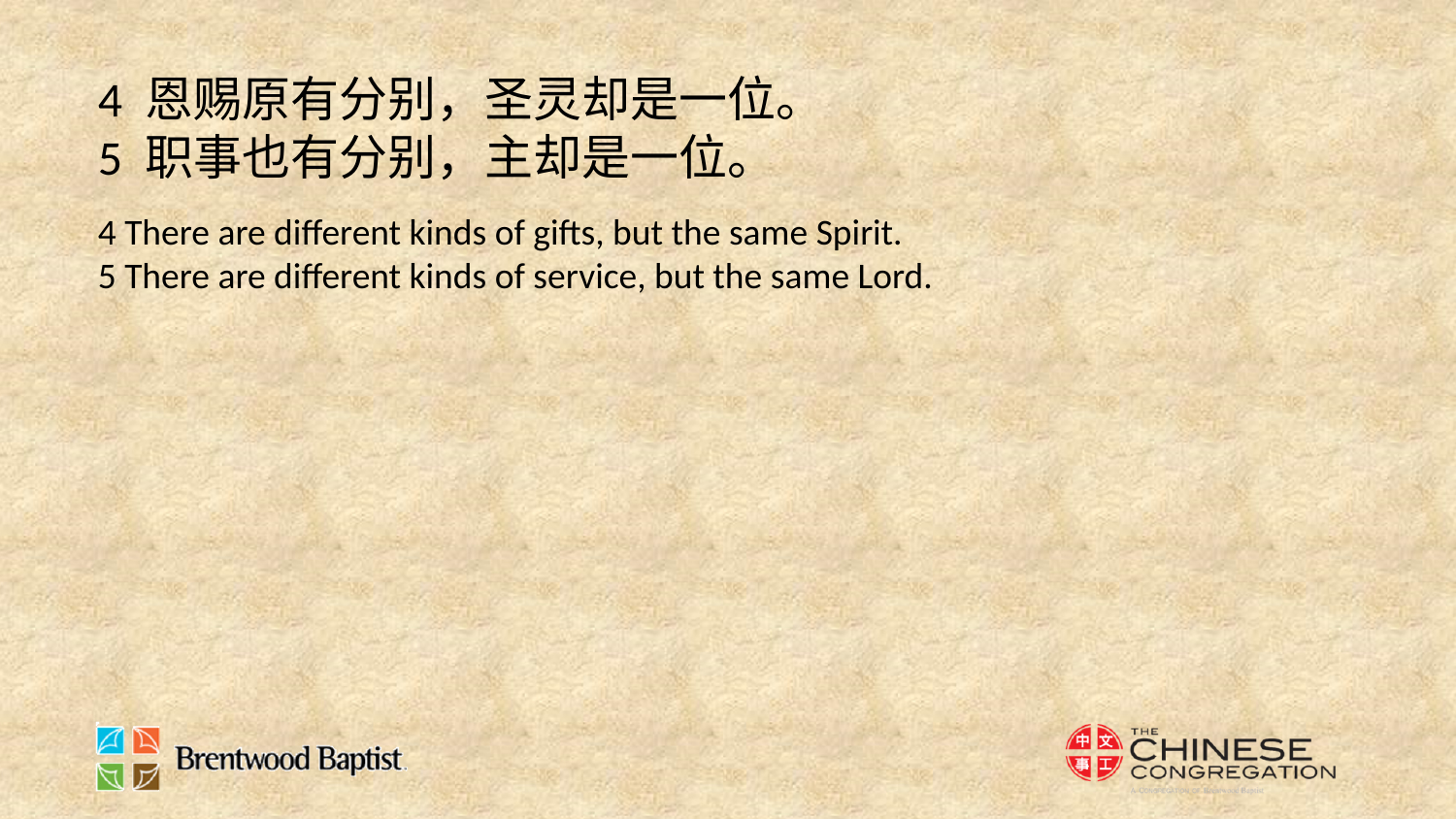

4 恩赐原有分别，圣灵却是一位。
5 职事也有分别，主却是一位。

4 There are different kinds of gifts, but the same Spirit.
5 There are different kinds of service, but the same Lord.